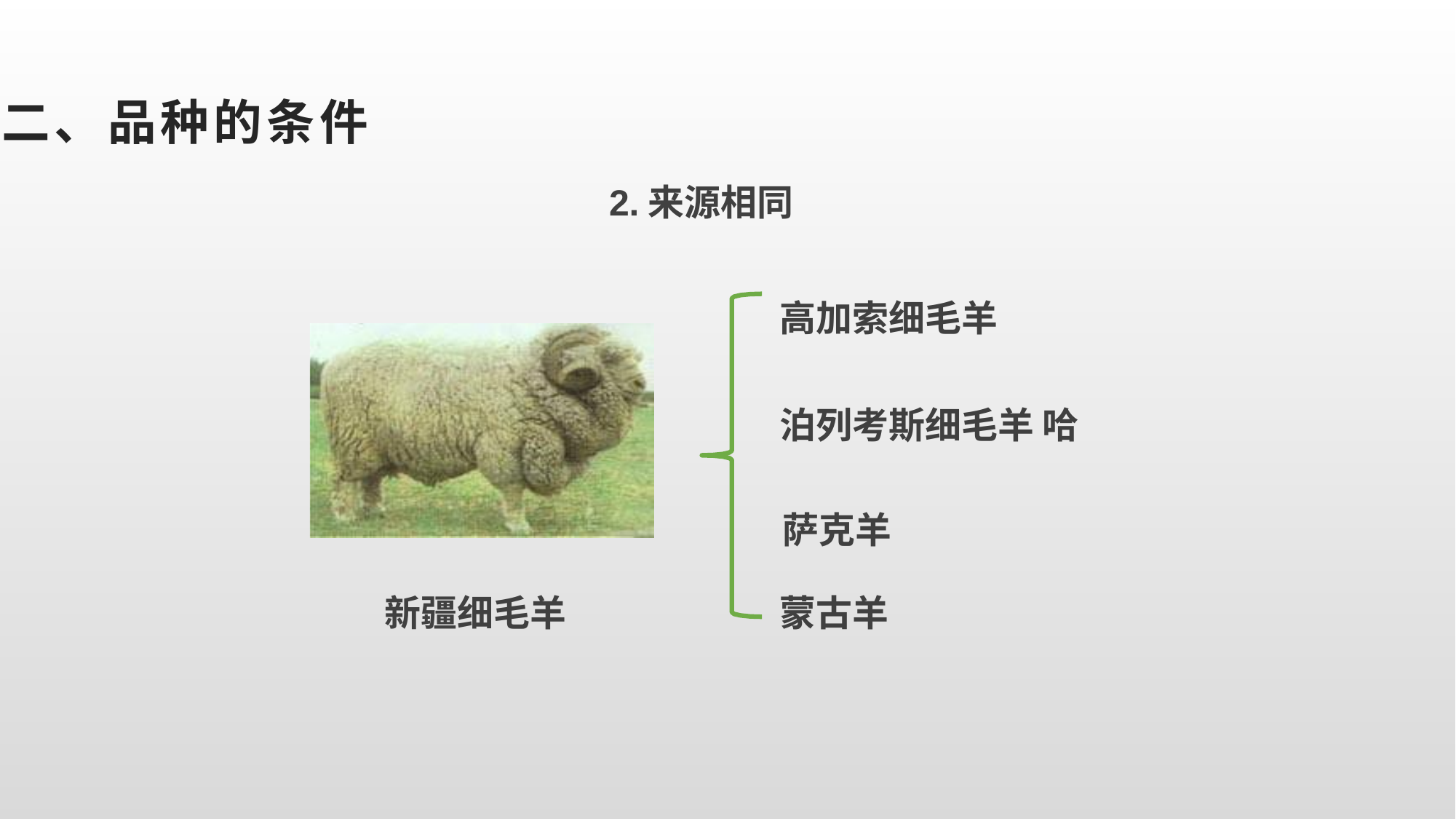

二、品种的条件
 2.来源相同

高加索细毛羊
泊列考斯细毛羊 哈萨克羊

新疆细毛羊
蒙古羊